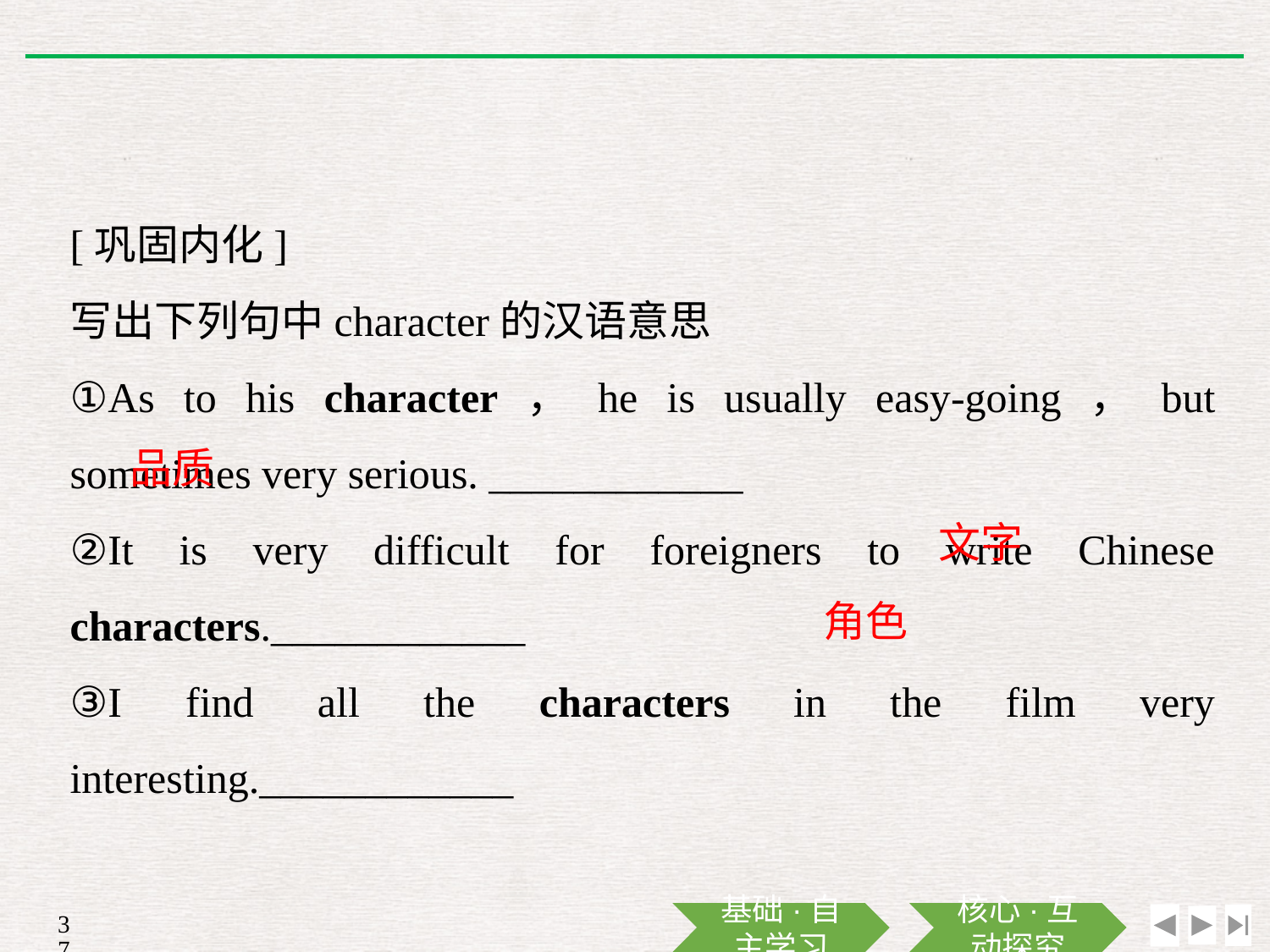

[巩固内化]
写出下列句中character的汉语意思
①As to his character，he is usually easy-going，but sometimes very serious. ____________
②It is very difficult for foreigners to write Chinese characters.____________
③I find all the characters in the film very interesting.____________
品质
文字
角色